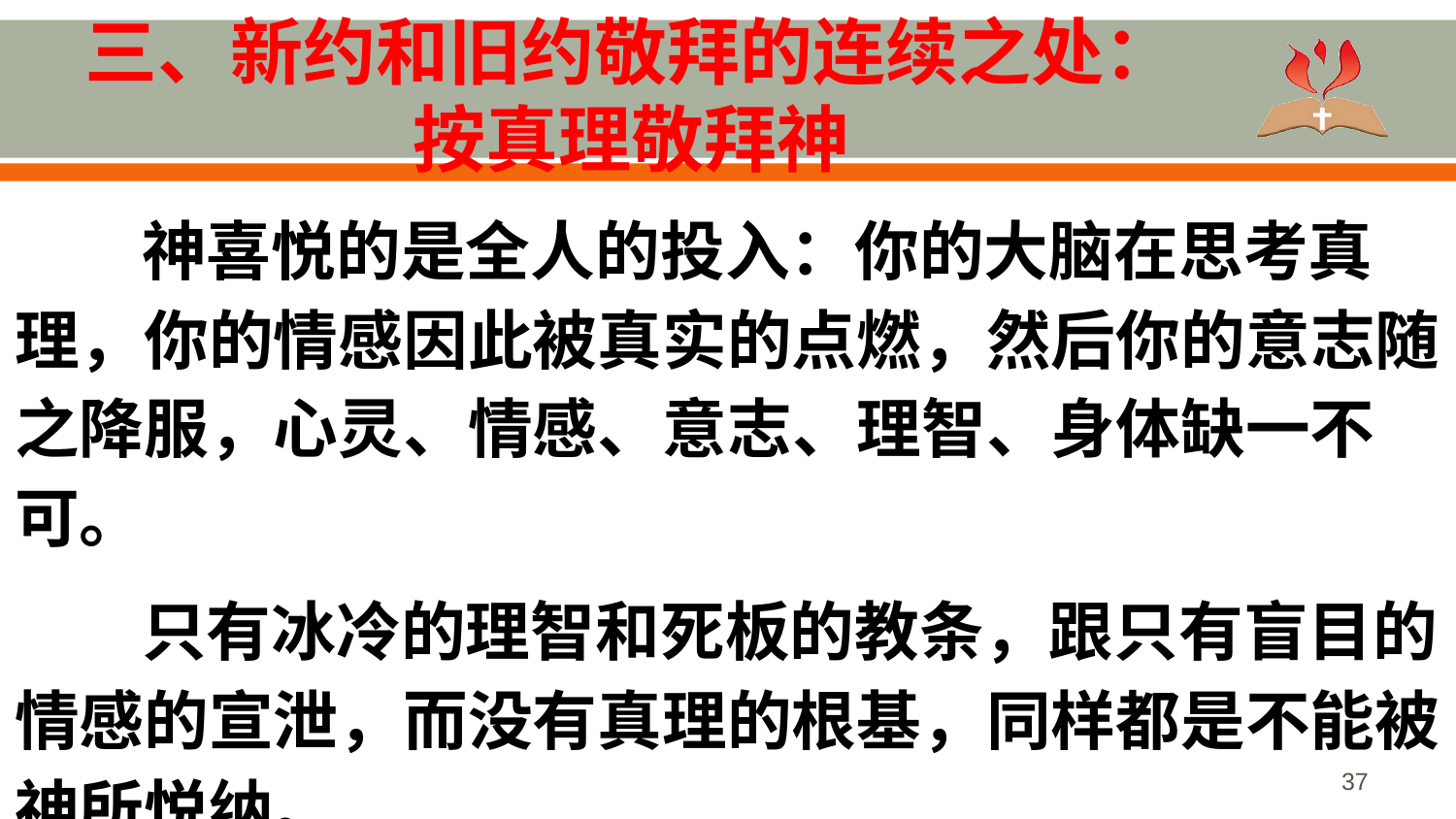

# 三、新约和旧约敬拜的连续之处：按真理敬拜神
神喜悦的是全人的投入：你的大脑在思考真理，你的情感因此被真实的点燃，然后你的意志随之降服，心灵、情感、意志、理智、身体缺一不可。
只有冰冷的理智和死板的教条，跟只有盲目的情感的宣泄，而没有真理的根基，同样都是不能被神所悦纳。

37